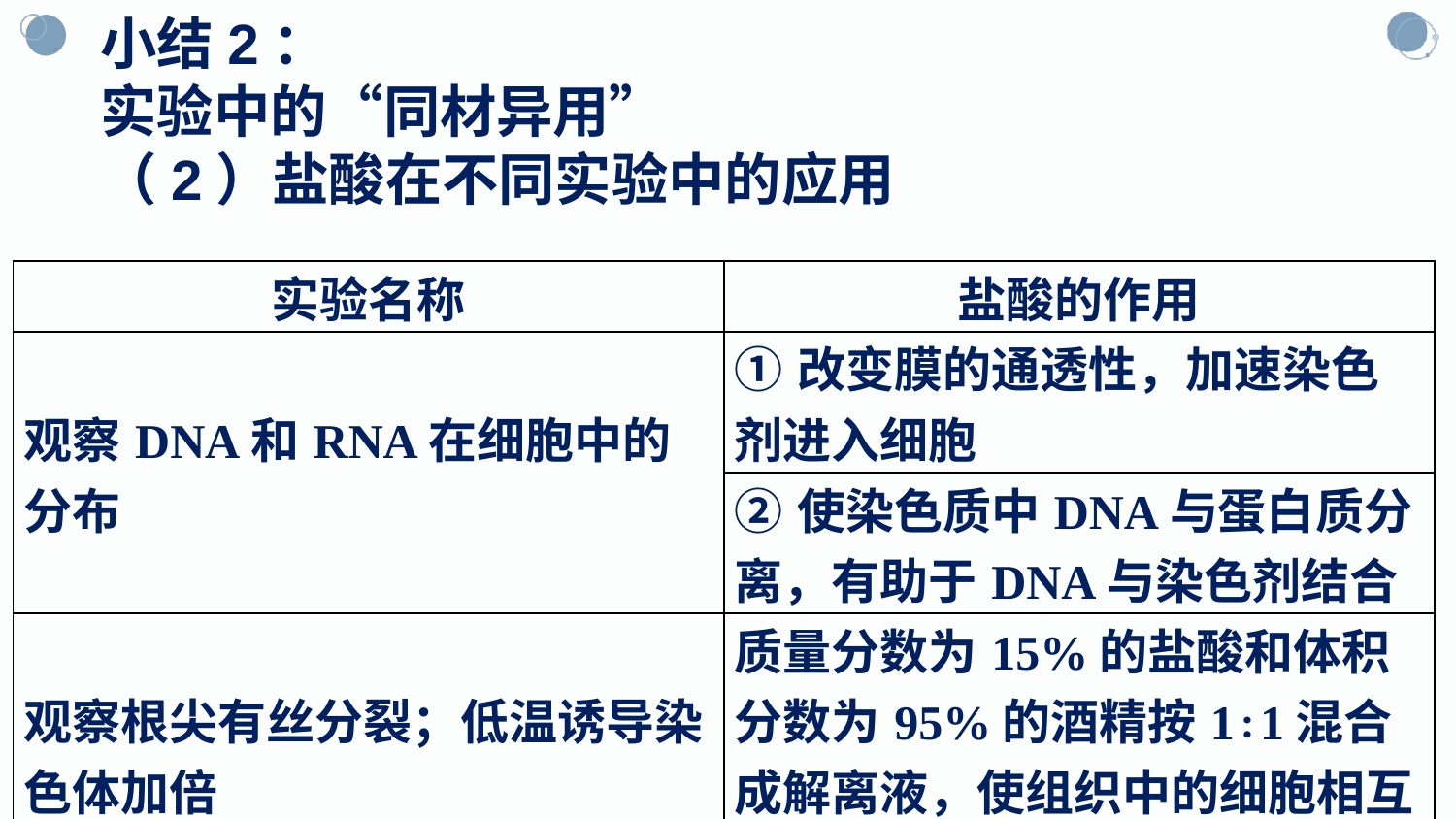

小结2：
实验中的“同材异用”
（2）盐酸在不同实验中的应用
| 实验名称 | 盐酸的作用 |
| --- | --- |
| 观察DNA和RNA在细胞中的分布 | ①改变膜的通透性，加速染色剂进入细胞 |
|  | ②使染色质中DNA与蛋白质分离，有助于DNA与染色剂结合 |
| 观察根尖有丝分裂；低温诱导染色体加倍 | 质量分数为15%的盐酸和体积分数为95%的酒精按1∶1混合成解离液，使组织中的细胞相互分离 |